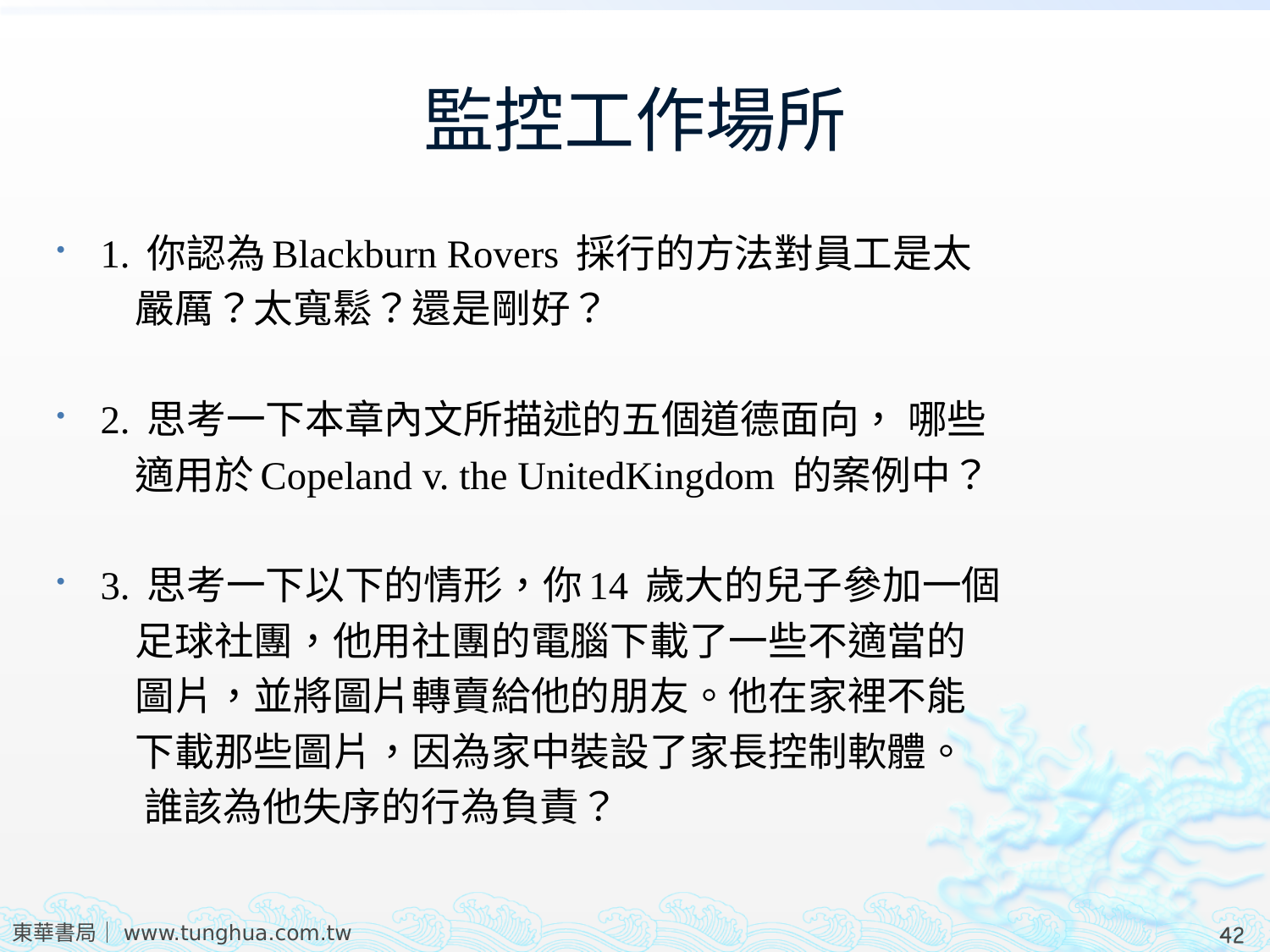

# 監控工作場所
1. 你認為Blackburn Rovers 採行的方法對員工是太
        嚴厲？太寬鬆？還是剛好？

2. 思考一下本章內文所描述的五個道德面向， 哪些
        適用於Copeland v. the UnitedKingdom 的案例中？

3. 思考一下以下的情形，你14 歲大的兒子參加一個
        足球社團，他用社團的電腦下載了一些不適當的
        圖片，並將圖片轉賣給他的朋友。他在家裡不能
        下載那些圖片，因為家中裝設了家長控制軟體。
         誰該為他失序的行為負責？